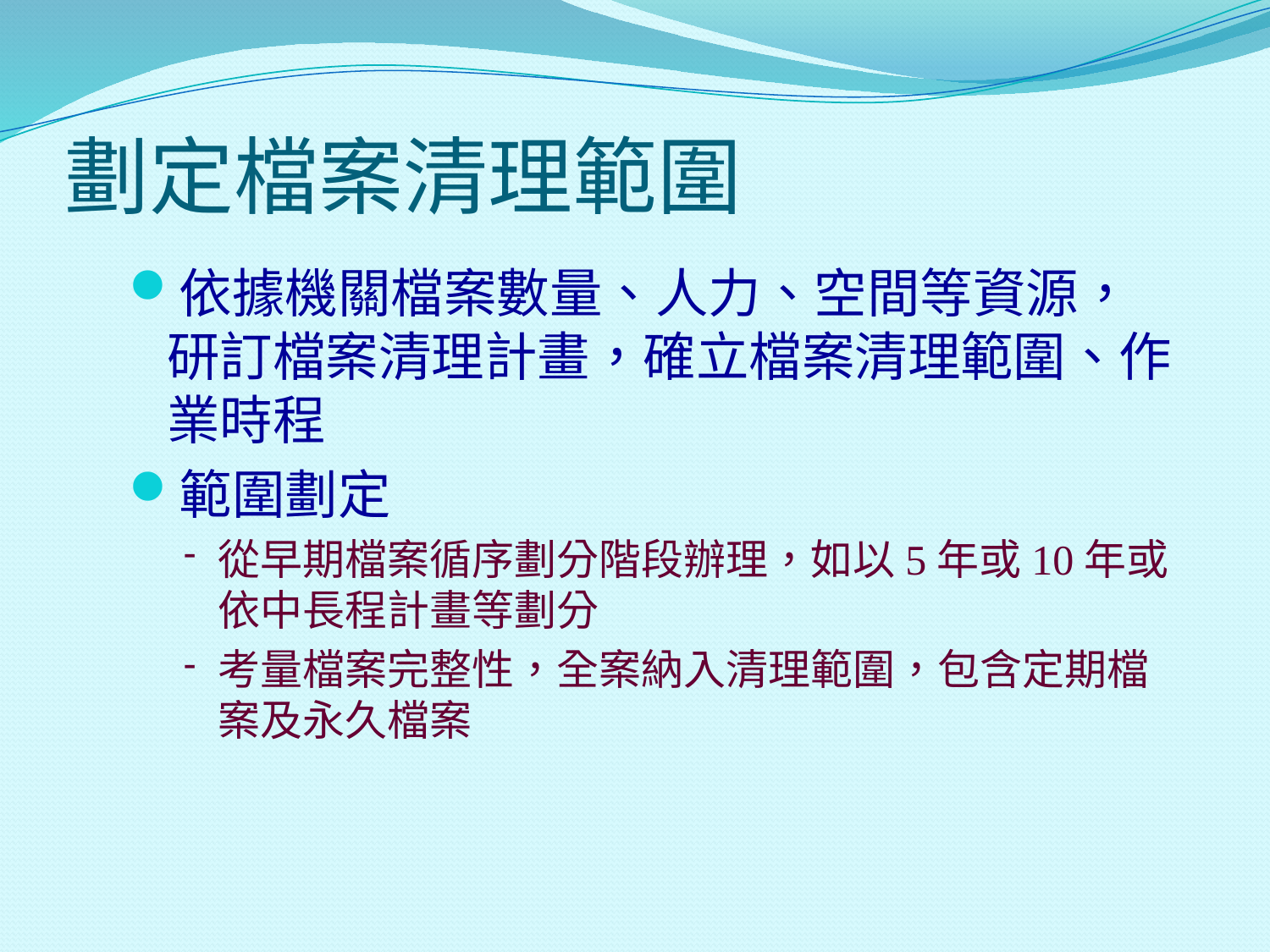

# 劃定檔案清理範圍
依據機關檔案數量、人力、空間等資源，研訂檔案清理計畫，確立檔案清理範圍、作業時程
範圍劃定
從早期檔案循序劃分階段辦理，如以5年或10年或依中長程計畫等劃分
考量檔案完整性，全案納入清理範圍，包含定期檔案及永久檔案